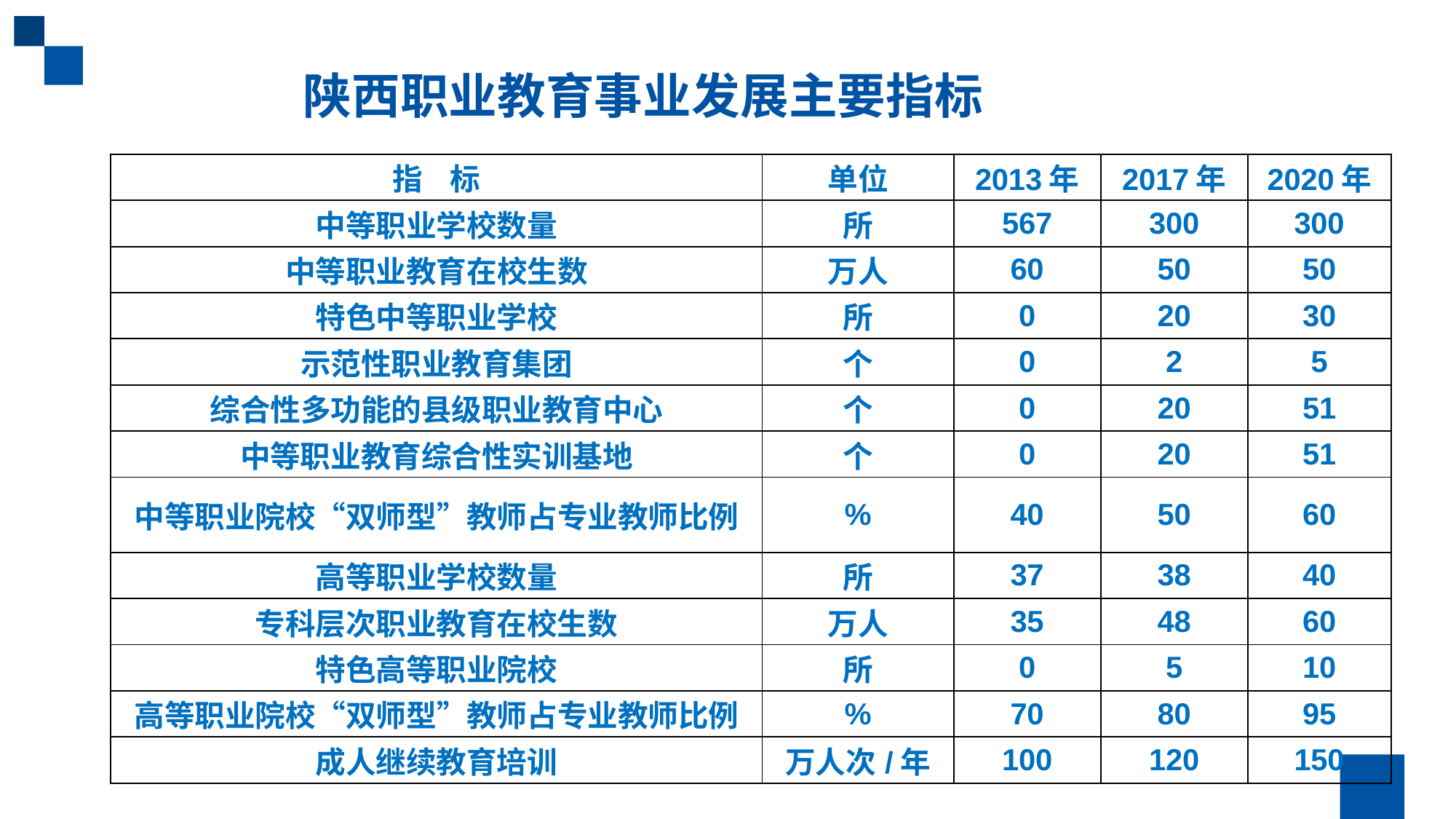

陕西职业教育事业发展主要指标

| 指 标 | 单位 | 2013年 | 2017年 | 2020年 |
| --- | --- | --- | --- | --- |
| 中等职业学校数量 | 所 | 567 | 300 | 300 |
| 中等职业教育在校生数 | 万人 | 60 | 50 | 50 |
| 特色中等职业学校 | 所 | 0 | 20 | 30 |
| 示范性职业教育集团 | 个 | 0 | 2 | 5 |
| 综合性多功能的县级职业教育中心 | 个 | 0 | 20 | 51 |
| 中等职业教育综合性实训基地 | 个 | 0 | 20 | 51 |
| 中等职业院校“双师型”教师占专业教师比例 | % | 40 | 50 | 60 |
| 高等职业学校数量 | 所 | 37 | 38 | 40 |
| 专科层次职业教育在校生数 | 万人 | 35 | 48 | 60 |
| 特色高等职业院校 | 所 | 0 | 5 | 10 |
| 高等职业院校“双师型”教师占专业教师比例 | % | 70 | 80 | 95 |
| 成人继续教育培训 | 万人次/年 | 100 | 120 | 150 |

115